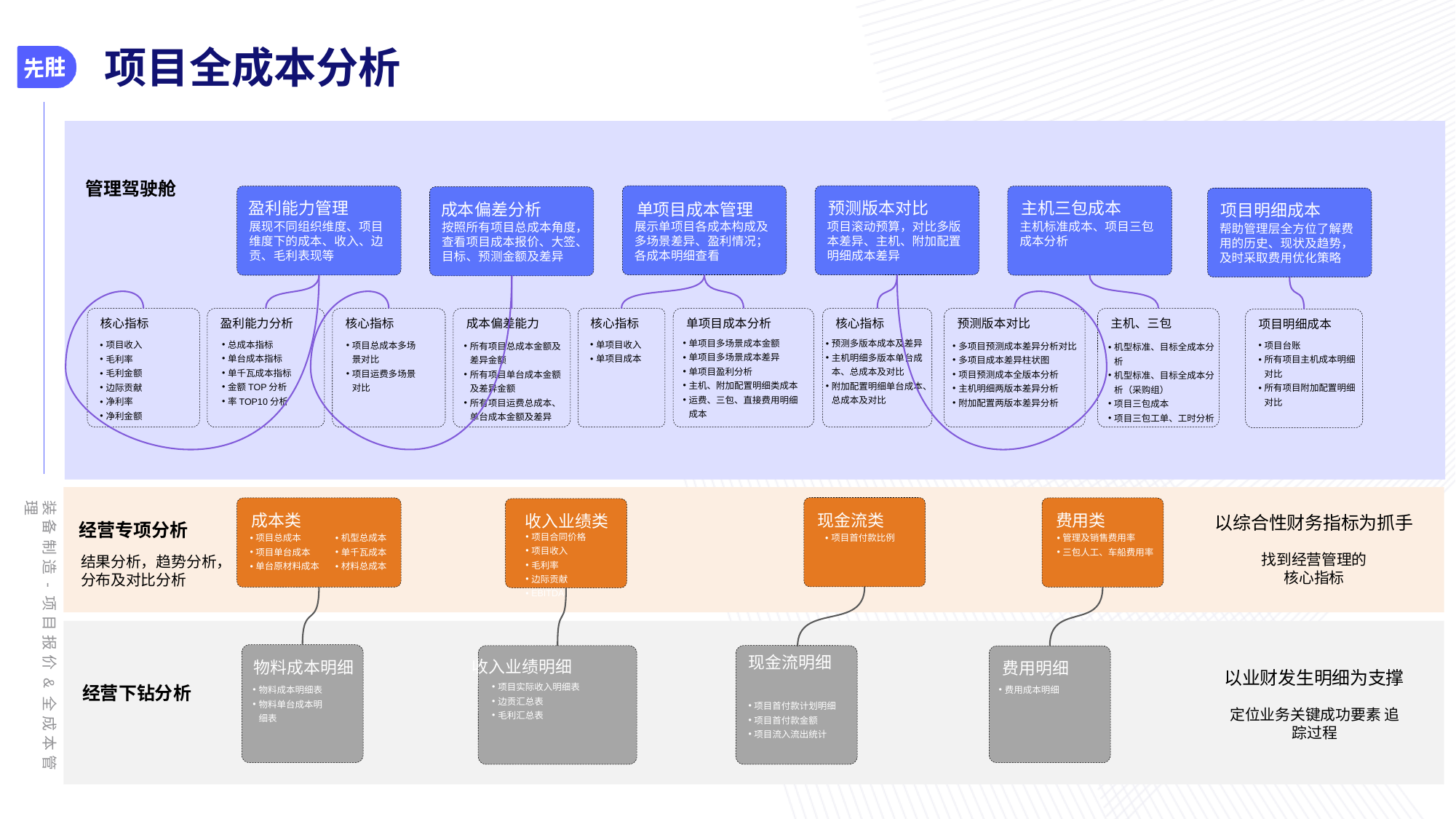

# 项目全成本分析

管理驾驶舱

预测版本对比
项目滚动预算，对比多版本差异、主机、附加配置明细成本差异

单项目成本管理
展示单项目各成本构成及多场景差异、盈利情况；各成本明细查看

盈利能力管理
展现不同组织维度、项目维度下的成本、收入、边贡、毛利表现等

主机三包成本
主机标准成本、项目三包成本分析

成本偏差分析
按照所有项目总成本角度，查看项目成本报价、大签、目标、预测金额及差异

项目明细成本
帮助管理层全方位了解费用的历史、现状及趋势，及时采取费用优化策略
单项目成本分析
单项目多场景成本金额
单项目多场景成本差异
单项目盈利分析
主机、附加配置明细类成本
运费、三包、直接费用明细成本
核心指标
项目收入
毛利率
毛利金额
边际贡献
净利率
净利金额
盈利能力分析
总成本指标
单台成本指标
单千瓦成本指标
金额TOP分析
率TOP10分析
核心指标
项目总成本多场景对比
项目运费多场景对比
核心指标
单项目收入
单项目成本

核心指标
预测多版本成本及差异
主机明细多版本单台成本、总成本及对比
附加配置明细单台成本、总成本及对比
预测版本对比
多项目预测成本差异分析对比
多项目成本差异柱状图
项目预测成本全版本分析
主机明细两版本差异分析
附加配置两版本差异分析
成本偏差能力
所有项目总成本金额及差异金额
所有项目单台成本金额及差异金额
所有项目运费总成本、单台成本金额及差异
主机、三包
机型标准、目标全成本分析
机型标准、目标全成本分析（采购组）
项目三包成本
项目三包工单、工时分析
项目明细成本
项目台账
所有项目主机成本明细对比
所有项目附加配置明细对比

现金流类

成本类
机型总成本
单千瓦成本
材料总成本
项目总成本
项目单台成本
单台原材料成本

费用类
管理及销售费用率
三包人工、车船费用率

收入业绩类
以综合性财务指标为抓手

找到经营管理的
核心指标
经营专项分析
项目合同价格
项目收入
毛利率
边际贡献
EBITDA
项目首付款比例
结果分析，趋势分析，分布及对比分析

物料成本明细
物料成本明细表
物料单台成本明细表
收入业绩明细

项目实际收入明细表
边贡汇总表
毛利汇总表

现金流明细
项目首付款计划明细
项目首付款金额
项目流入流出统计

费用明细
费用成本明细
以业财发生明细为支撑

定位业务关键成功要素 追踪过程
经营下钻分析